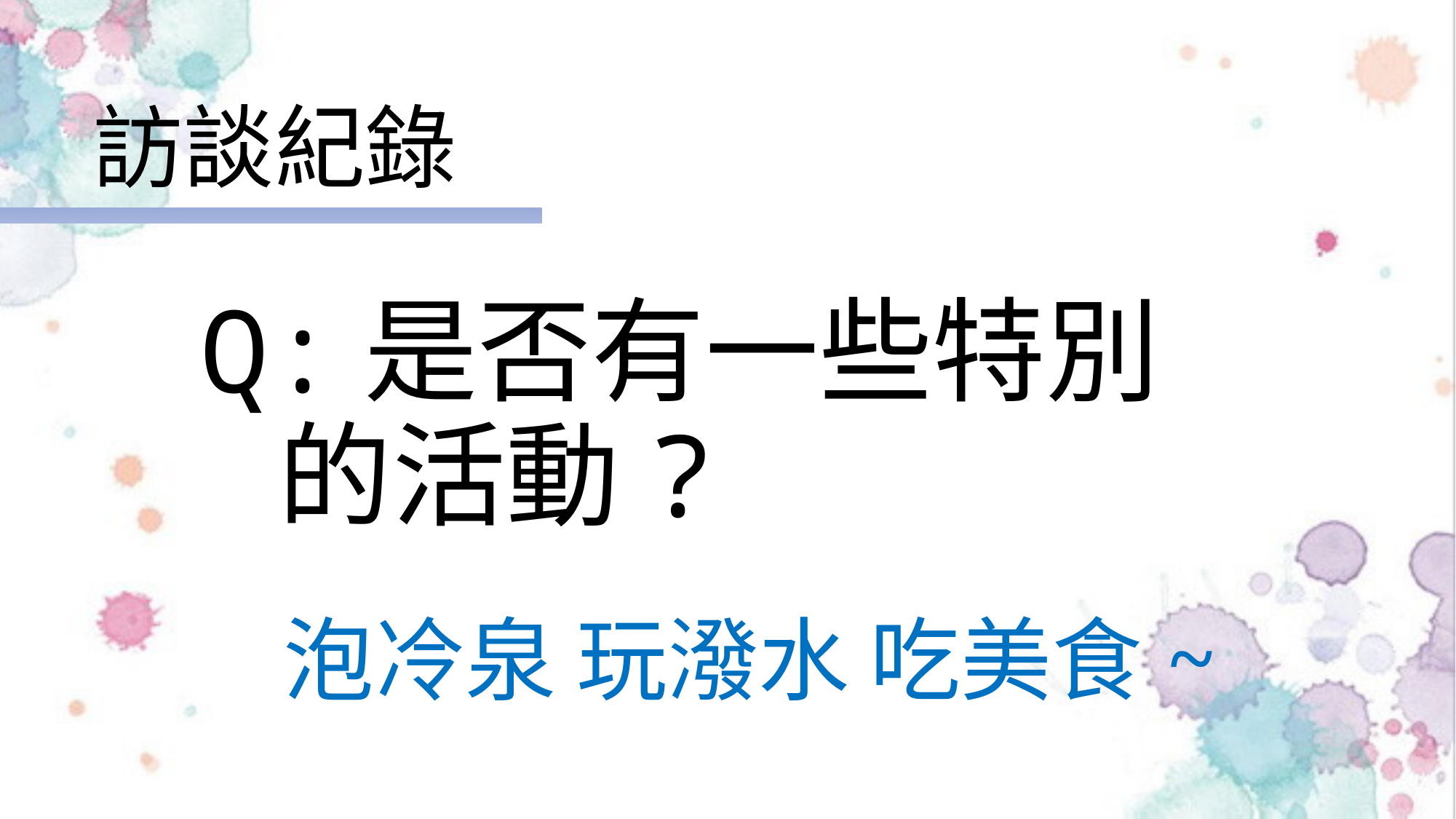

# 訪談紀錄

Q:是否有一些特別
  的活動?
泡冷泉 玩潑水 吃美食~